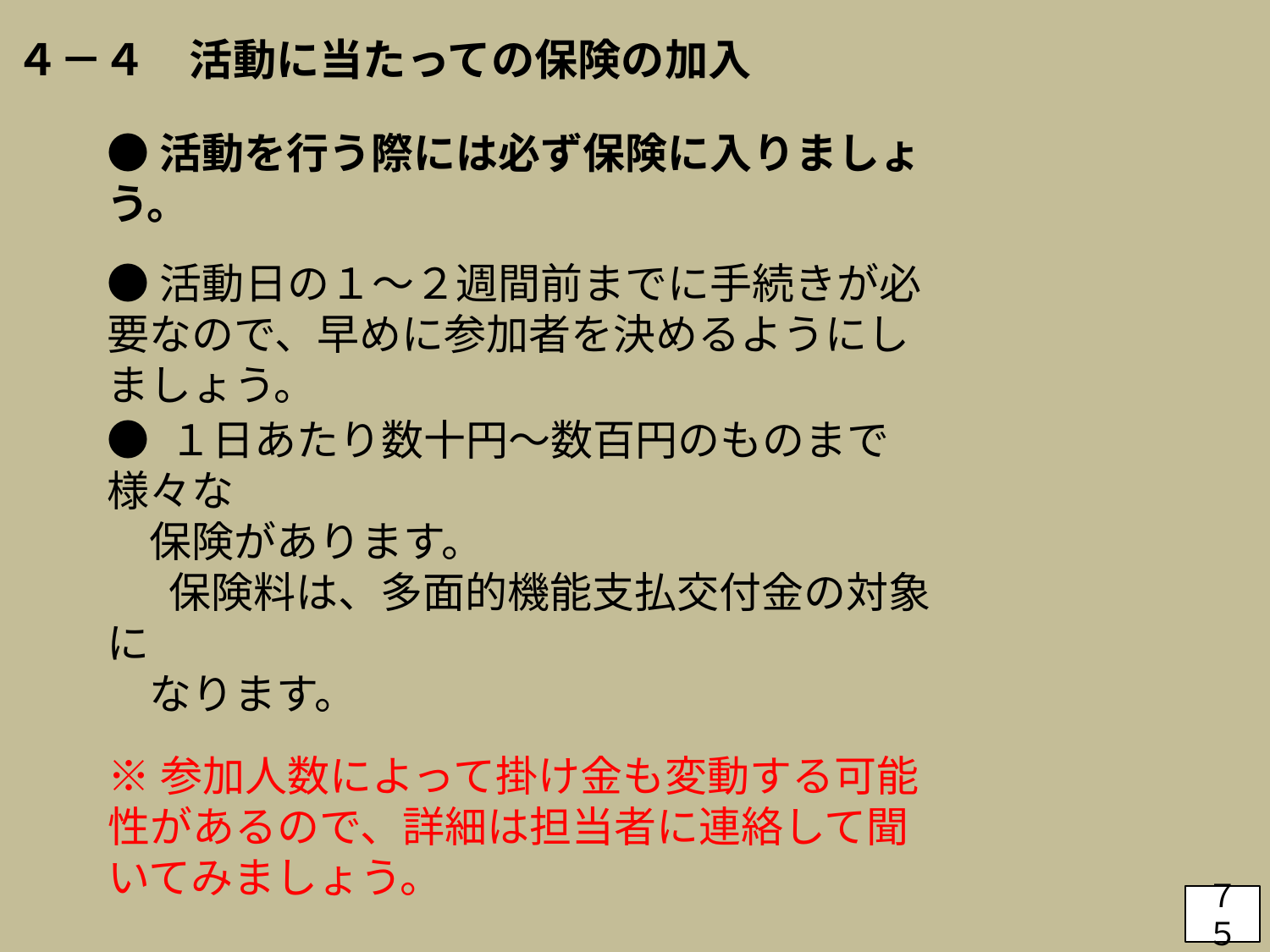

４－４　活動に当たっての保険の加入

●活動を行う際には必ず保険に入りましょう。

●活動日の１～２週間前までに手続きが必要なので、早めに参加者を決めるようにしましょう。
● １日あたり数十円～数百円のものまで様々な
　保険があります。
　  保険料は、多面的機能支払交付金の対象に
　なります。
※参加人数によって掛け金も変動する可能性があるので、詳細は担当者に連絡して聞いてみましょう。
７５